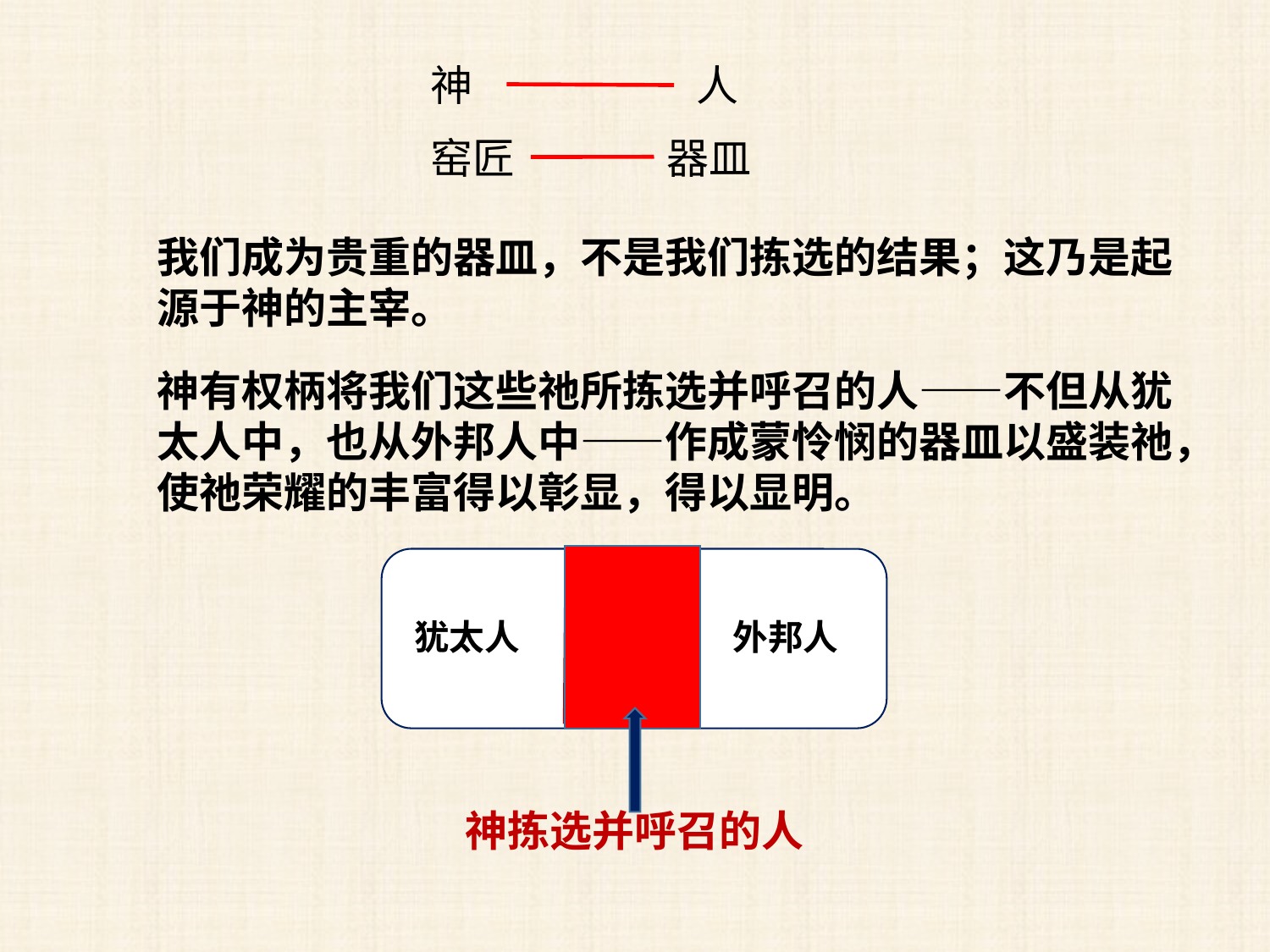

神
人
窑匠
器皿
我们成为贵重的器皿，不是我们拣选的结果；这乃是起源于神的主宰。
神有权柄将我们这些祂所拣选并呼召的人——不但从犹太人中，也从外邦人中——作成蒙怜悯的器皿以盛装祂，使祂荣耀的丰富得以彰显，得以显明。

犹太人
外邦人

神拣选并呼召的人